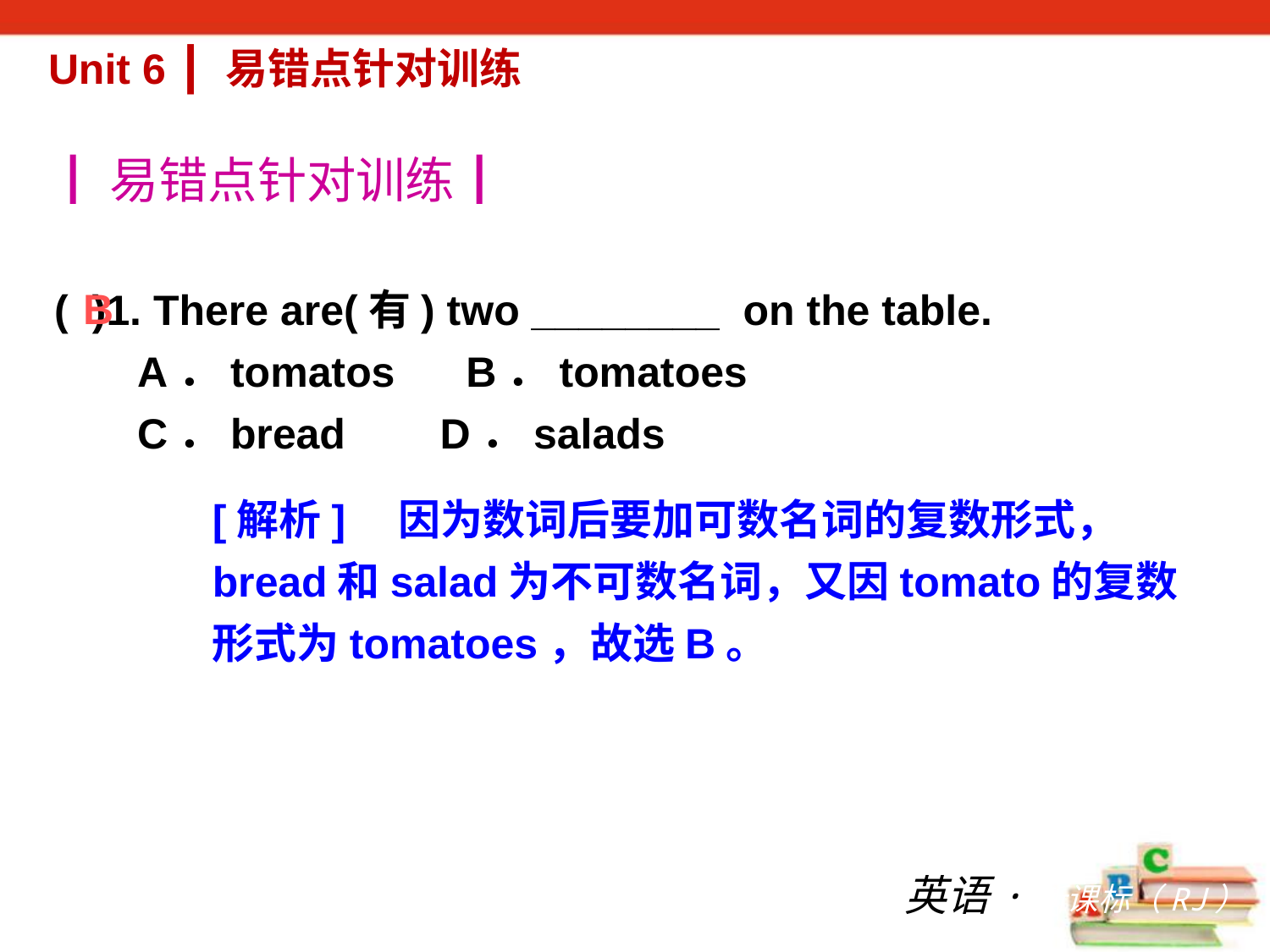

Unit 6 ┃ 易错点针对训练
┃易错点针对训练┃
(  )1. There are(有) two ________  on the table.
       A．tomatos      B．tomatoes
       C．bread        D．salads
B
[解析]　因为数词后要加可数名词的复数形式，
bread和salad为不可数名词，又因tomato的复数
形式为tomatoes，故选B。
英语·新课标（RJ）